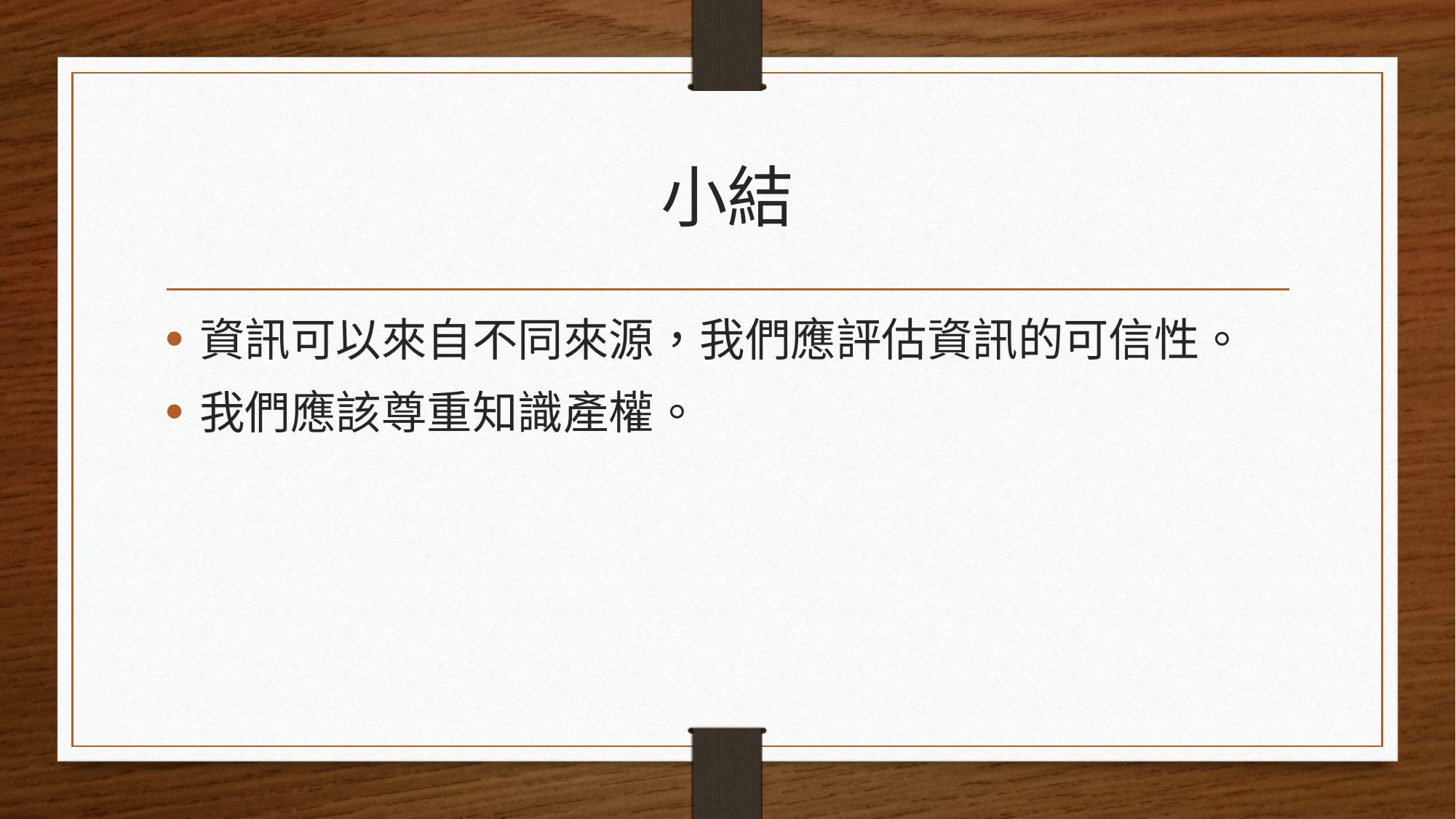

# 小結
資訊可以來自不同來源，我們應評估資訊的可信性。
我們應該尊重知識產權。